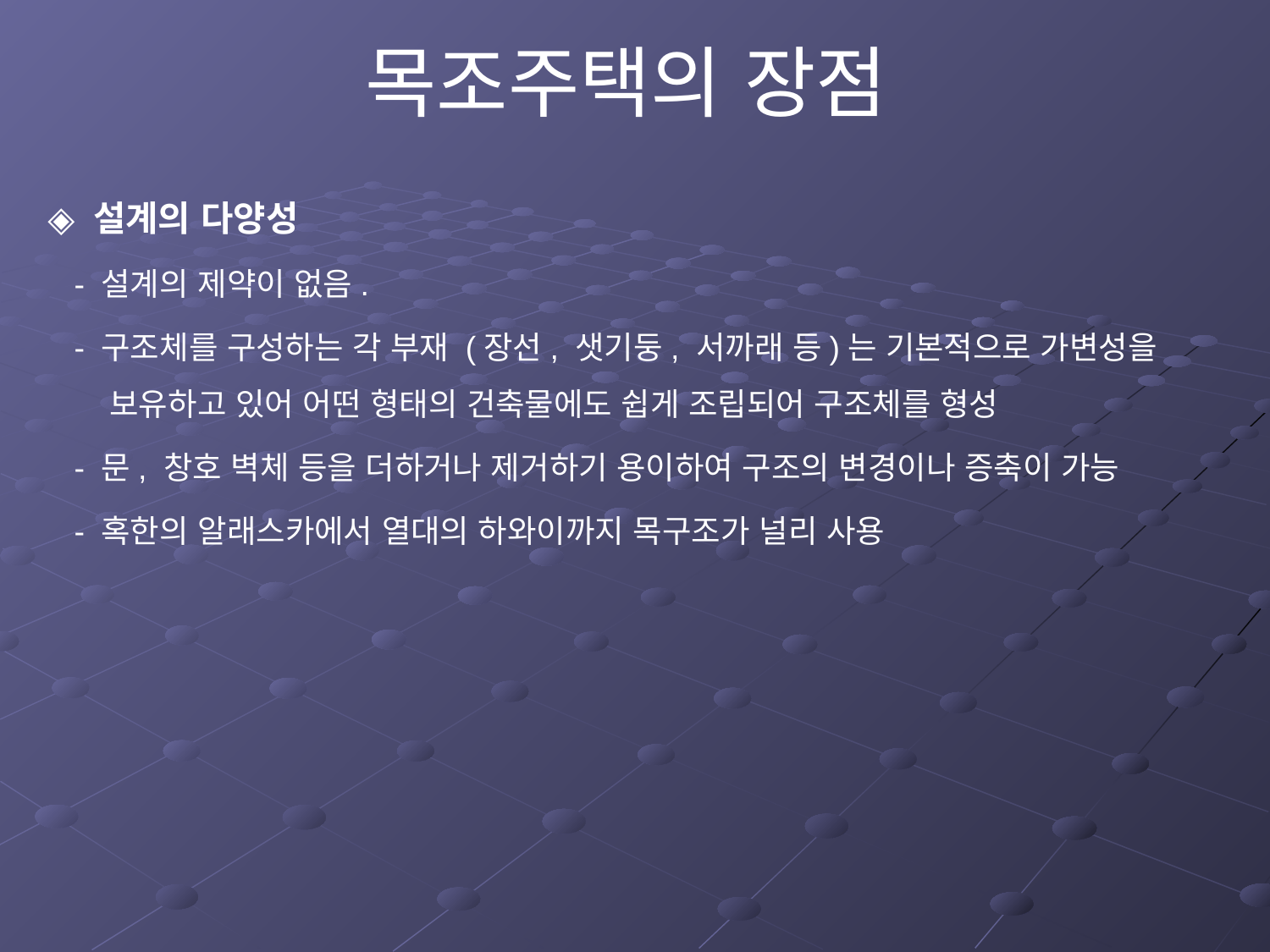

목조주택의 장점
◈ 설계의 다양성
   - 설계의 제약이 없음.
   - 구조체를 구성하는 각 부재 (장선, 샛기둥, 서까래 등)는 기본적으로 가변성을 보유하고 있어 어떤 형태의 건축물에도 쉽게 조립되어 구조체를 형성
   - 문, 창호 벽체 등을 더하거나 제거하기 용이하여 구조의 변경이나 증축이 가능
   - 혹한의 알래스카에서 열대의 하와이까지 목구조가 널리 사용